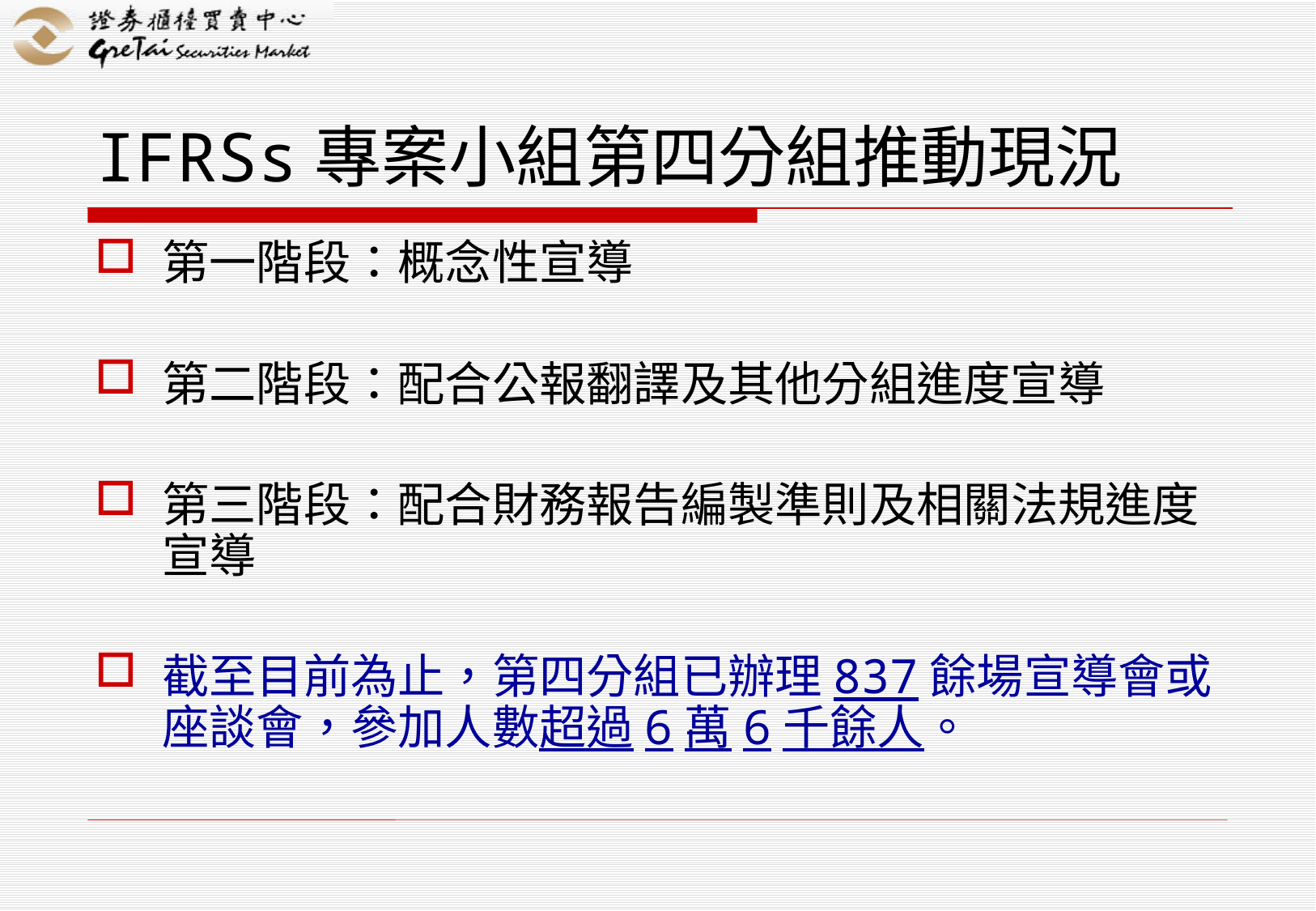

IFRSs專案小組第四分組推動現況
第一階段：概念性宣導

第二階段：配合公報翻譯及其他分組進度宣導

第三階段：配合財務報告編製準則及相關法規進度宣導

截至目前為止，第四分組已辦理837餘場宣導會或座談會，參加人數超過6萬6千餘人。